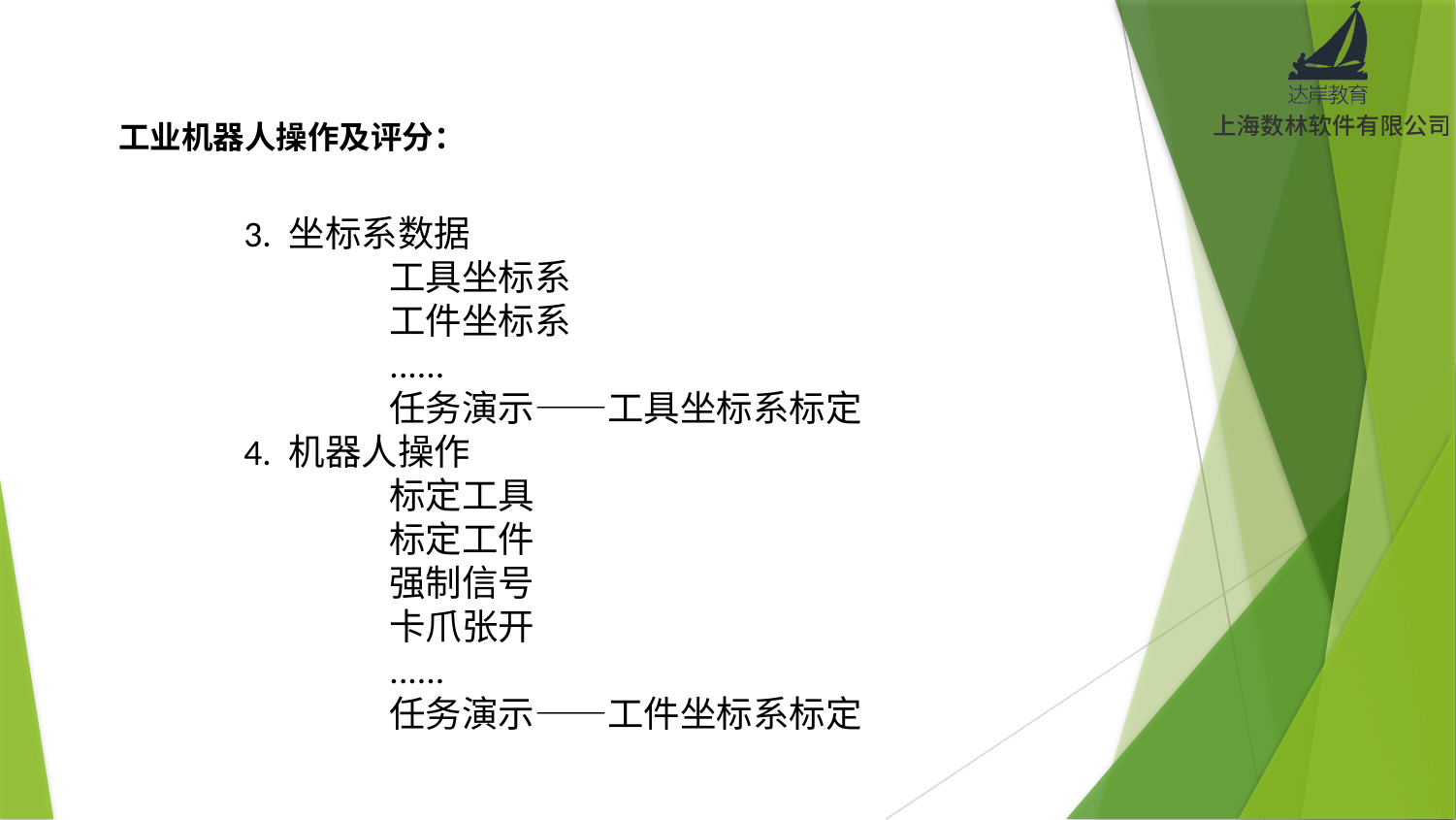

工业机器人操作及评分：
3. 坐标系数据
	工具坐标系
	工件坐标系
	......
	任务演示——工具坐标系标定
4. 机器人操作
	标定工具
	标定工件
	强制信号
	卡爪张开
	......
	任务演示——工件坐标系标定